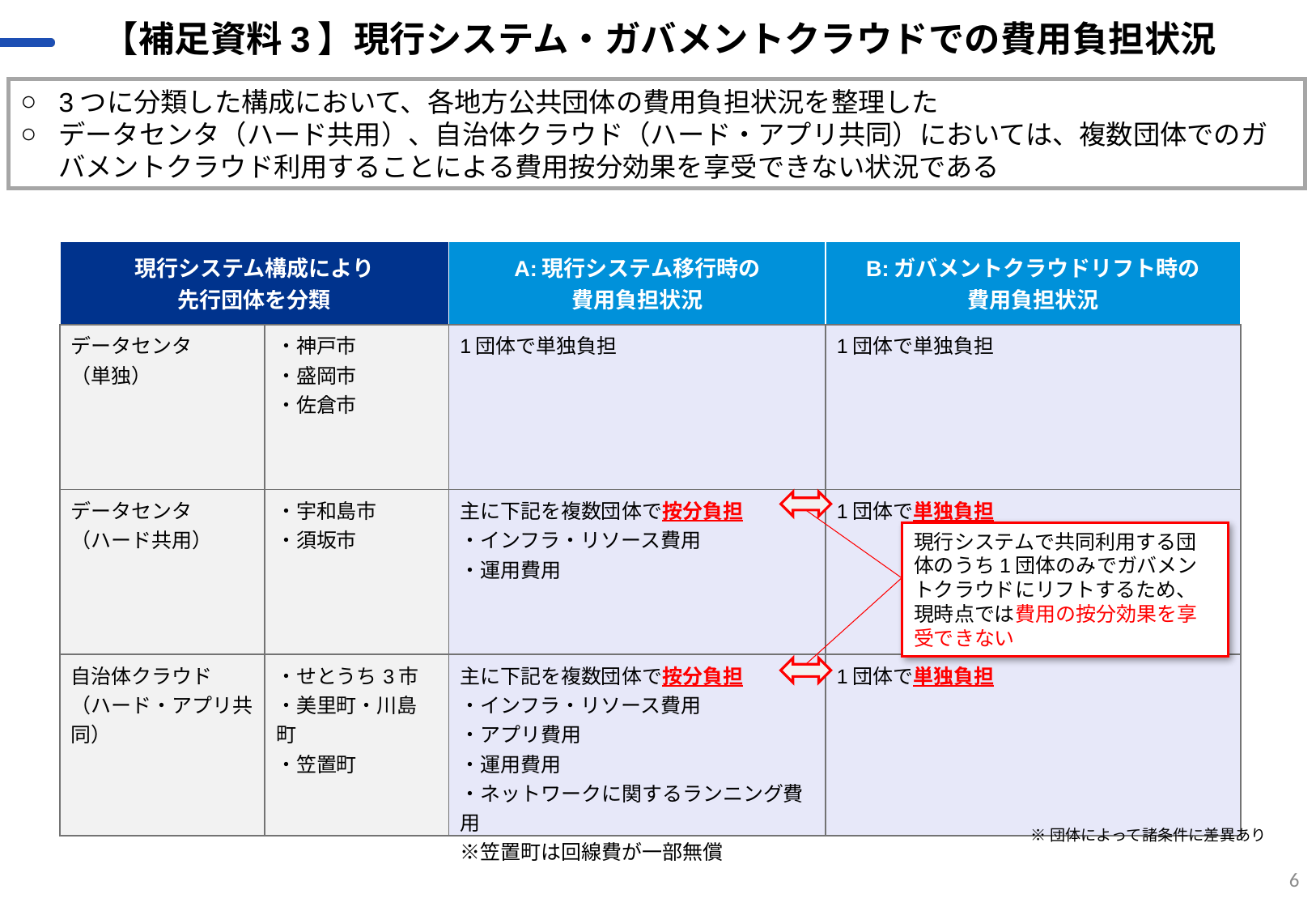

# 【補足資料3】現行システム・ガバメントクラウドでの費用負担状況
3つに分類した構成において、各地方公共団体の費用負担状況を整理した
データセンタ（ハード共用）、自治体クラウド（ハード・アプリ共同）においては、複数団体でのガバメントクラウド利用することによる費用按分効果を享受できない状況である
| 現行システム構成により 先行団体を分類 | 現行システム構成により 先行団体を分類 | A:現行システム移行時の 費用負担状況 | B:ガバメントクラウドリフト時の 費用負担状況 |
| --- | --- | --- | --- |
| データセンタ （単独） | ・神戸市 ・盛岡市 ・佐倉市 | 1団体で単独負担 | 1団体で単独負担 |
| データセンタ （ハード共用） | ・宇和島市 ・須坂市 | 主に下記を複数団体で按分負担 ・インフラ・リソース費用 ・運用費用 | 1団体で単独負担 |
| 自治体クラウド （ハード・アプリ共同） | ・せとうち3市 ・美里町・川島町 ・笠置町 | 主に下記を複数団体で按分負担 ・インフラ・リソース費用 ・アプリ費用 ・運用費用 ・ネットワークに関するランニング費用 ※笠置町は回線費が一部無償 | 1団体で単独負担 |

現行システムで共同利用する団体のうち1団体のみでガバメントクラウドにリフトするため、現時点では費用の按分効果を享受できない

※団体によって諸条件に差異あり
6